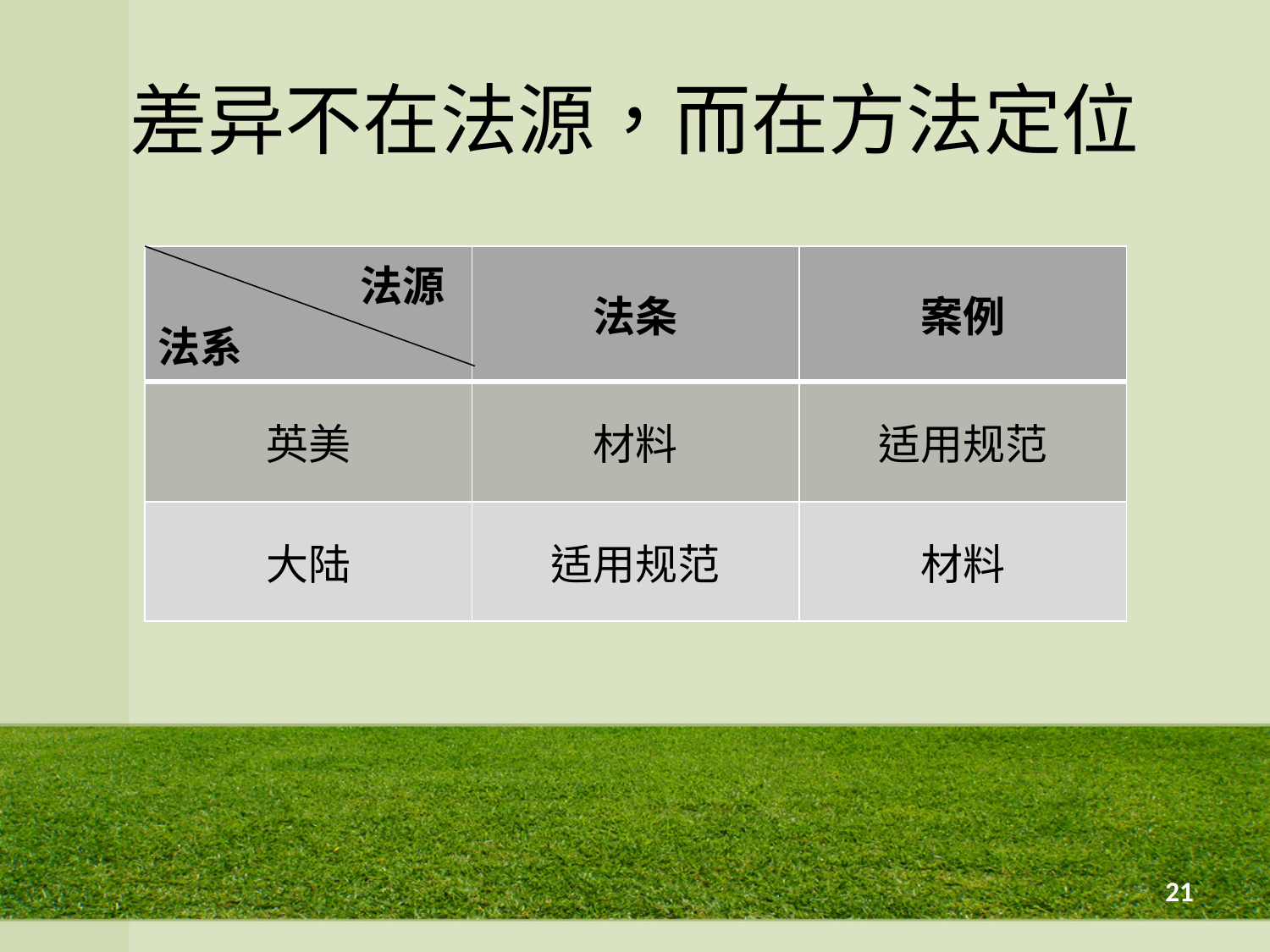

# 差异不在法源，而在方法定位
| 法源 法系 | 法条 | 案例 |
| --- | --- | --- |
| 英美 | 材料 | 适用规范 |
| 大陆 | 适用规范 | 材料 |
21